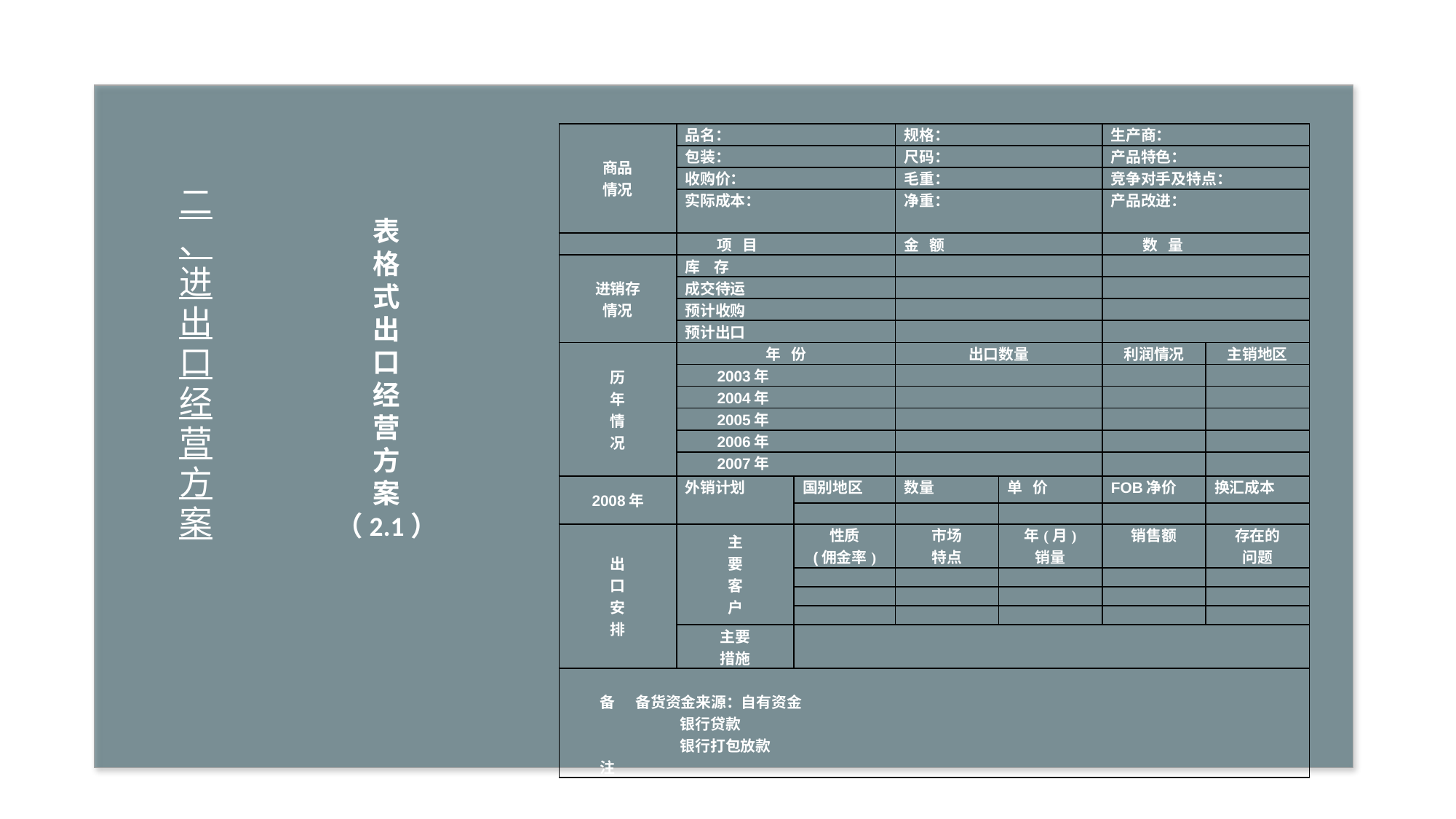

第一节 　交易磋商的发盘、还盘与价格

| 商品 情况 | 品名： |  | 规格： |  | 生产商： |  |
| --- | --- | --- | --- | --- | --- | --- |
|  | 包装： |  | 尺码： |  | 产品特色： |  |
|  | 收购价： |  | 毛重： |  | 竞争对手及特点： |  |
|  | 实际成本： |  | 净重： |  | 产品改进： |  |
|  | 项 目 |  | 金 额 |  | 数 量 |  |
| 进销存 情况 | 库 存 |  |  |  |  |  |
|  | 成交待运 |  |  |  |  |  |
|  | 预计收购 |  |  |  |  |  |
|  | 预计出口 |  |  |  |  |  |
| 历 年 情 况 | 年 份 |  | 出口数量 |  | 利润情况 | 主销地区 |
|  | 2003年 |  |  |  |  |  |
|  | 2004年 |  |  |  |  |  |
|  | 2005年 |  |  |  |  |  |
|  | 2006年 |  |  |  |  |  |
|  | 2007年 |  |  |  |  |  |
| 2008年 | 外销计划 | 国别地区 | 数量 | 单 价 | FOB净价 | 换汇成本 |
|  |  |  |  |  |  |  |
| 出 口 安 排 | 主 要 客 户 | 性质 (佣金率) | 市场 特点 | 年(月) 销量 | 销售额 | 存在的 问题 |
|  |  |  |  |  |  |  |
|  |  |  |  |  |  |  |
|  |  |  |  |  |  |  |
|  | 主要 措施 |  |  |  |  |  |
| 备 备货资金来源：自有资金 银行贷款 银行打包放款 注 |  |  |  |  |  |  |
二
、
进
出
口
经
营
方
案
表
格
式
出
口
经
营
方
案
（2.1）